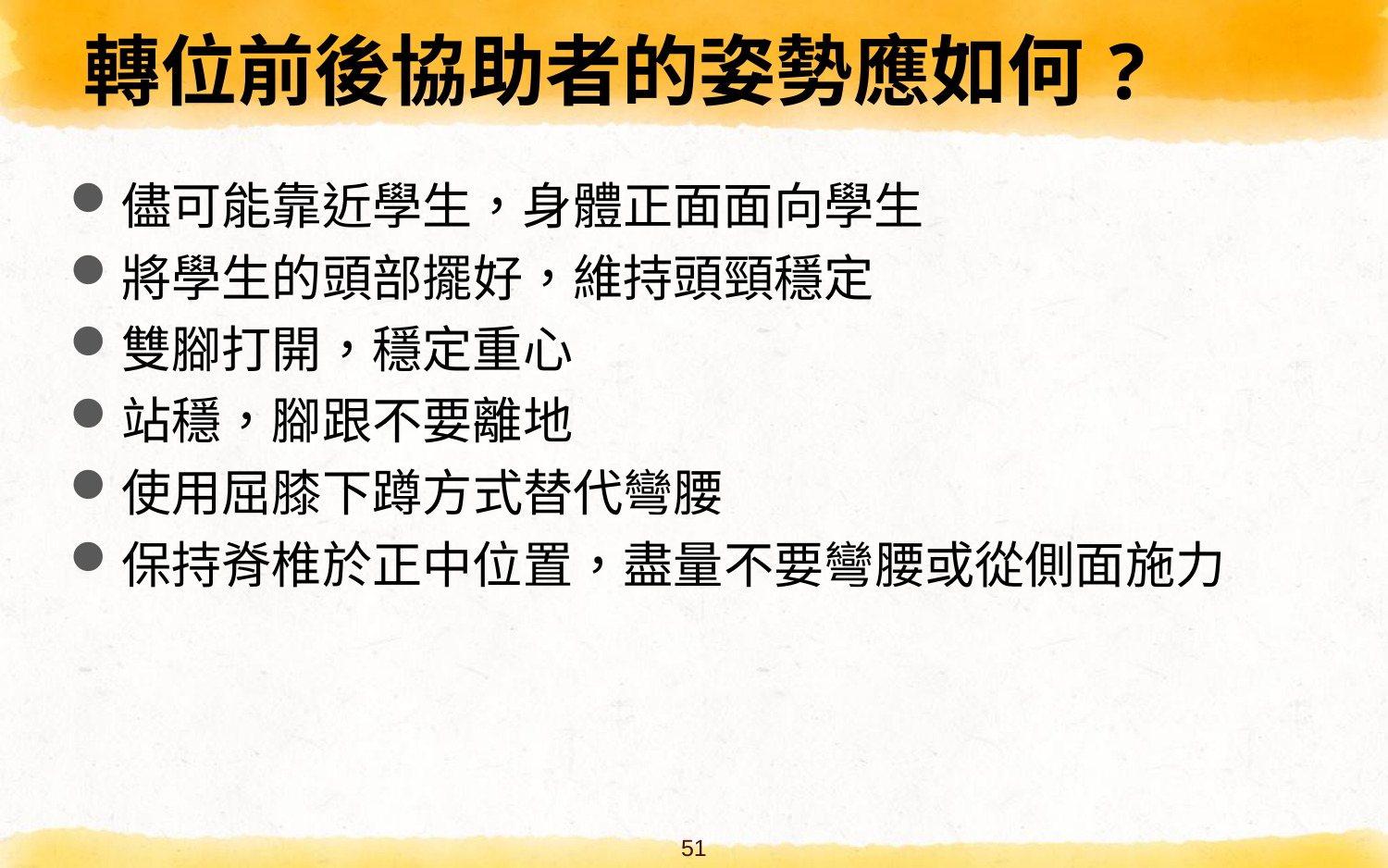

# 轉位前後協助者的姿勢應如何?
儘可能靠近學生，身體正面面向學生
將學生的頭部擺好，維持頭頸穩定
雙腳打開，穩定重心
站穩，腳跟不要離地
使用屈膝下蹲方式替代彎腰
保持脊椎於正中位置，盡量不要彎腰或從側面施力
51